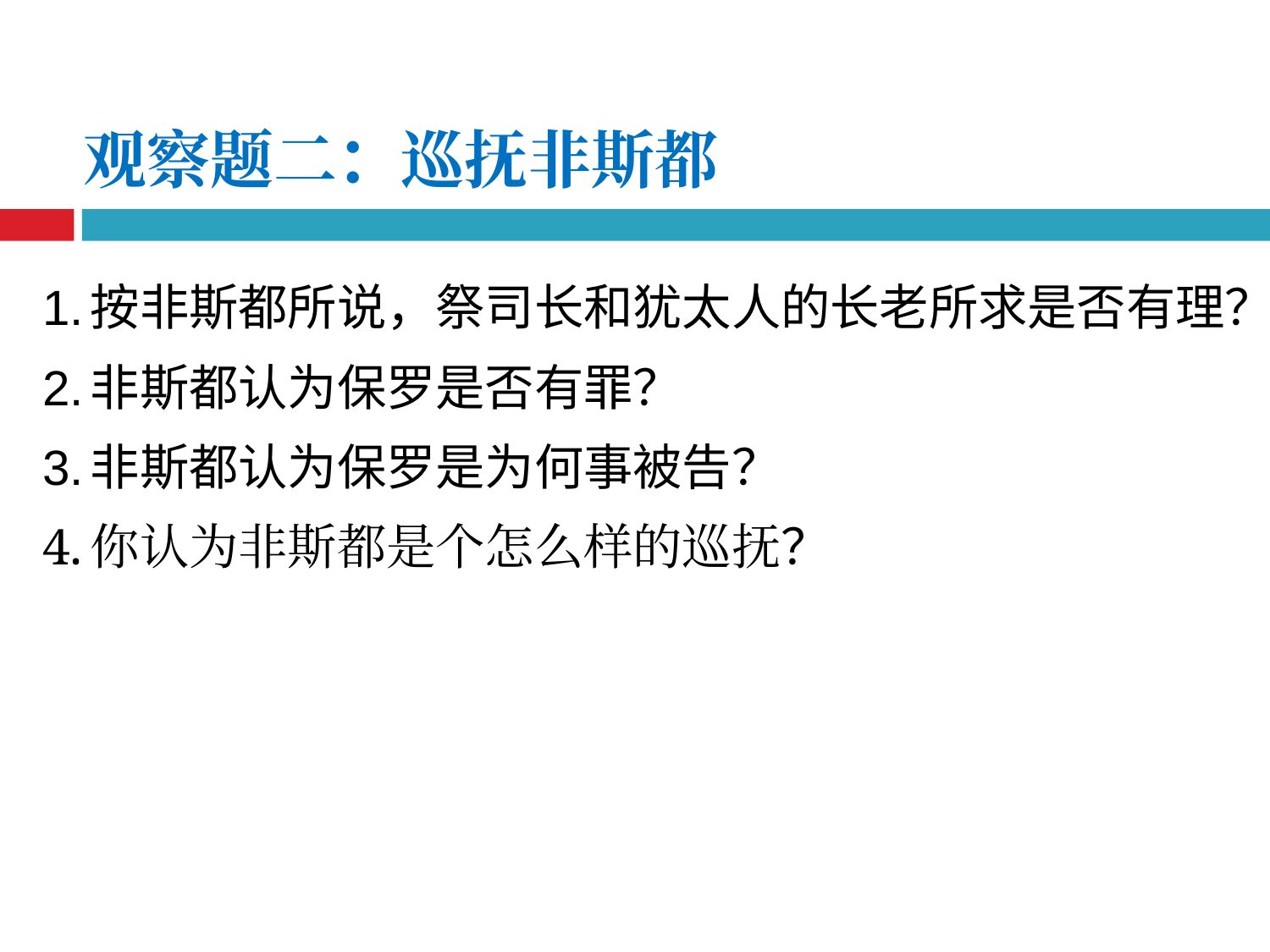

观察题二：巡抚非斯都
按非斯都所说，祭司长和犹太人的长老所求是否有理？
非斯都认为保罗是否有罪？
非斯都认为保罗是为何事被告？
你认为非斯都是个怎么样的巡抚？